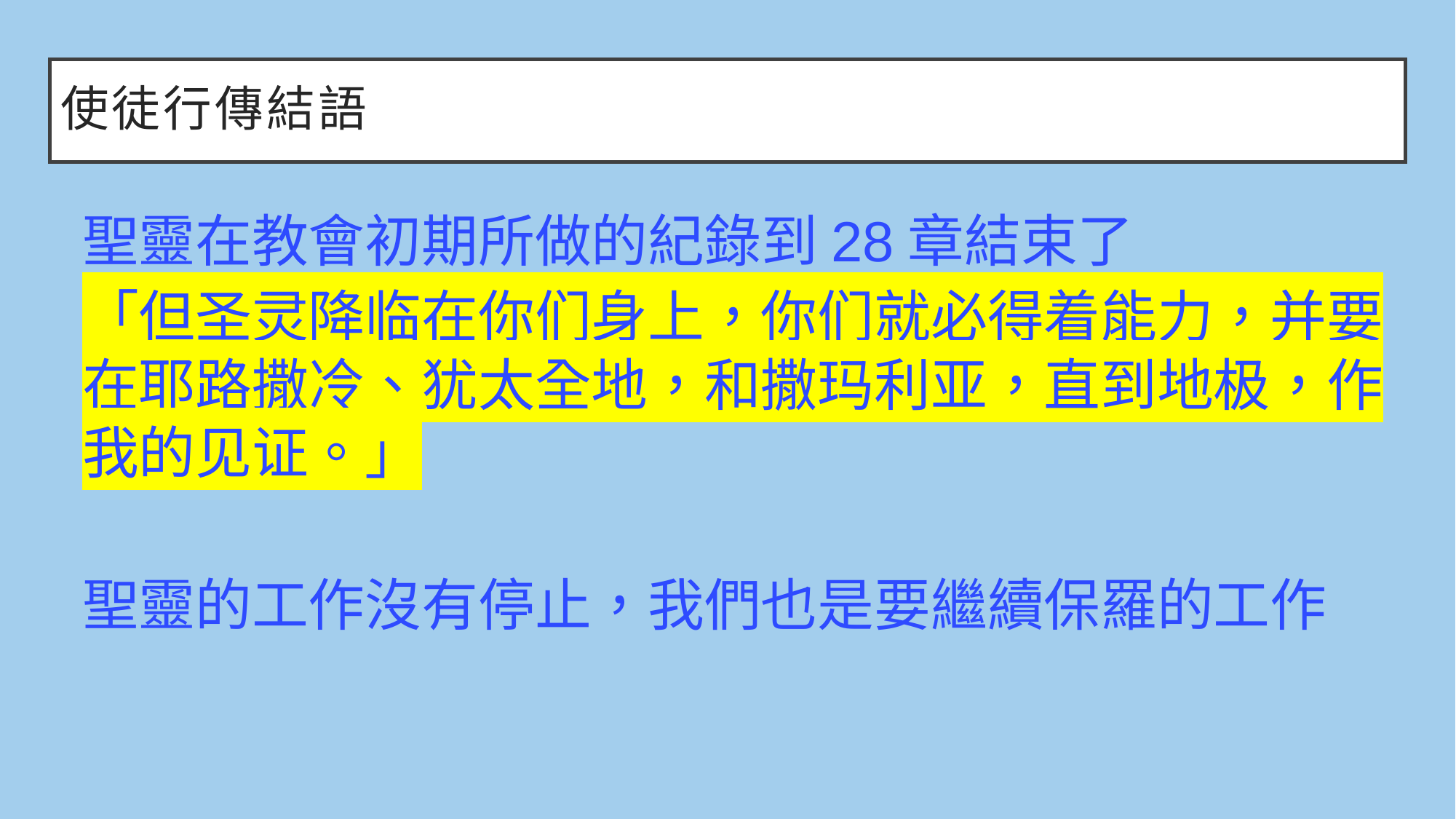

# 使徒行傳結語
聖靈在教會初期所做的紀錄到28章結束了
「但圣灵降临在你们身上，你们就必得着能力，并要在耶路撒冷、犹太全地，和撒玛利亚，直到地极，作我的见证。」

聖靈的工作沒有停止，我們也是要繼續保羅的工作